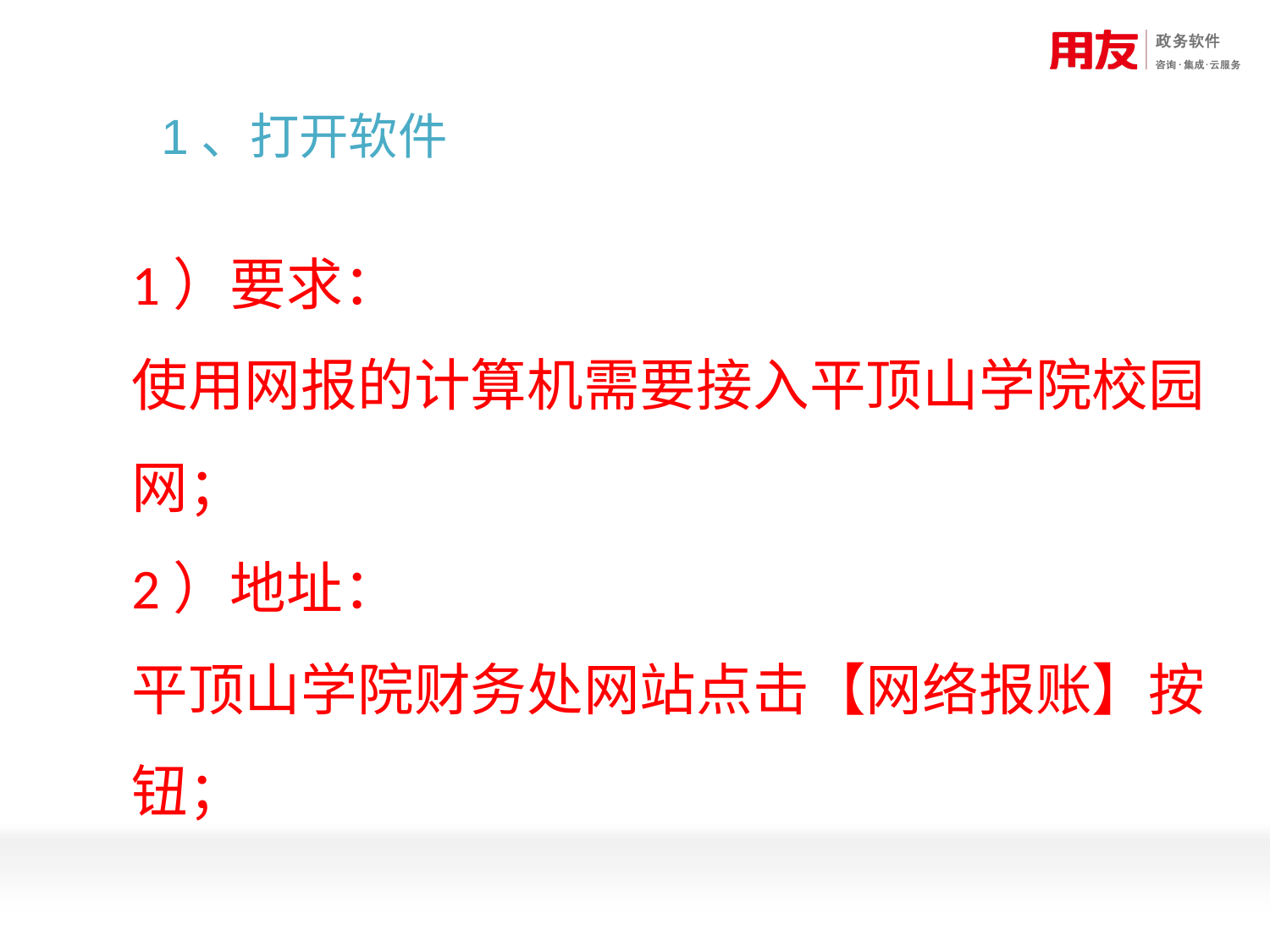

#
1、打开软件
1）要求：
使用网报的计算机需要接入平顶山学院校园网；
2）地址：
平顶山学院财务处网站点击【网络报账】按钮；